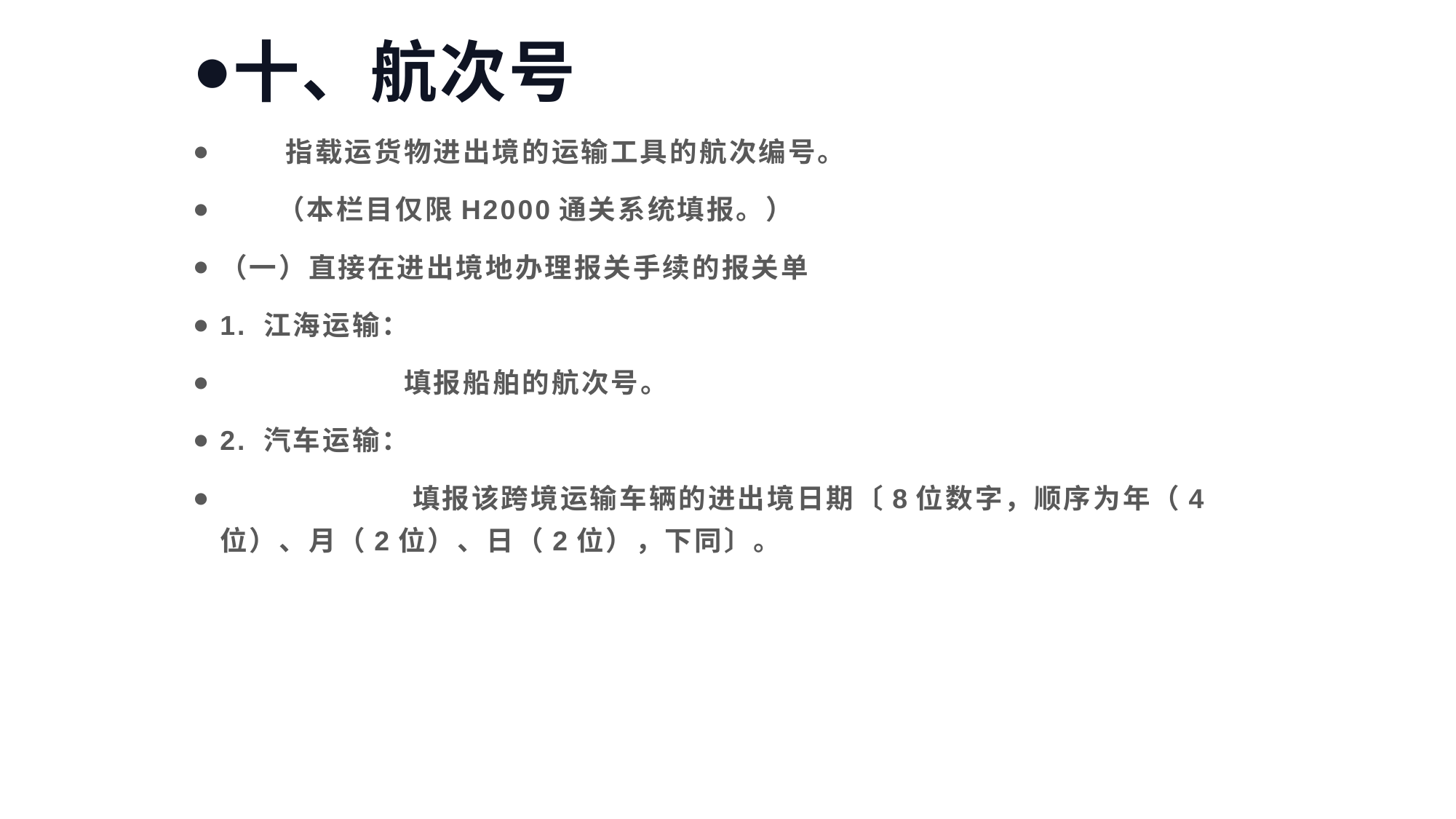

十、航次号
       指载运货物进出境的运输工具的航次编号。
      （本栏目仅限H2000通关系统填报。）
（一）直接在进出境地办理报关手续的报关单
1. 江海运输：
                     填报船舶的航次号。
2. 汽车运输：
                      填报该跨境运输车辆的进出境日期〔8位数字，顺序为年（4位）、月（2位）、日（2位），下同〕。